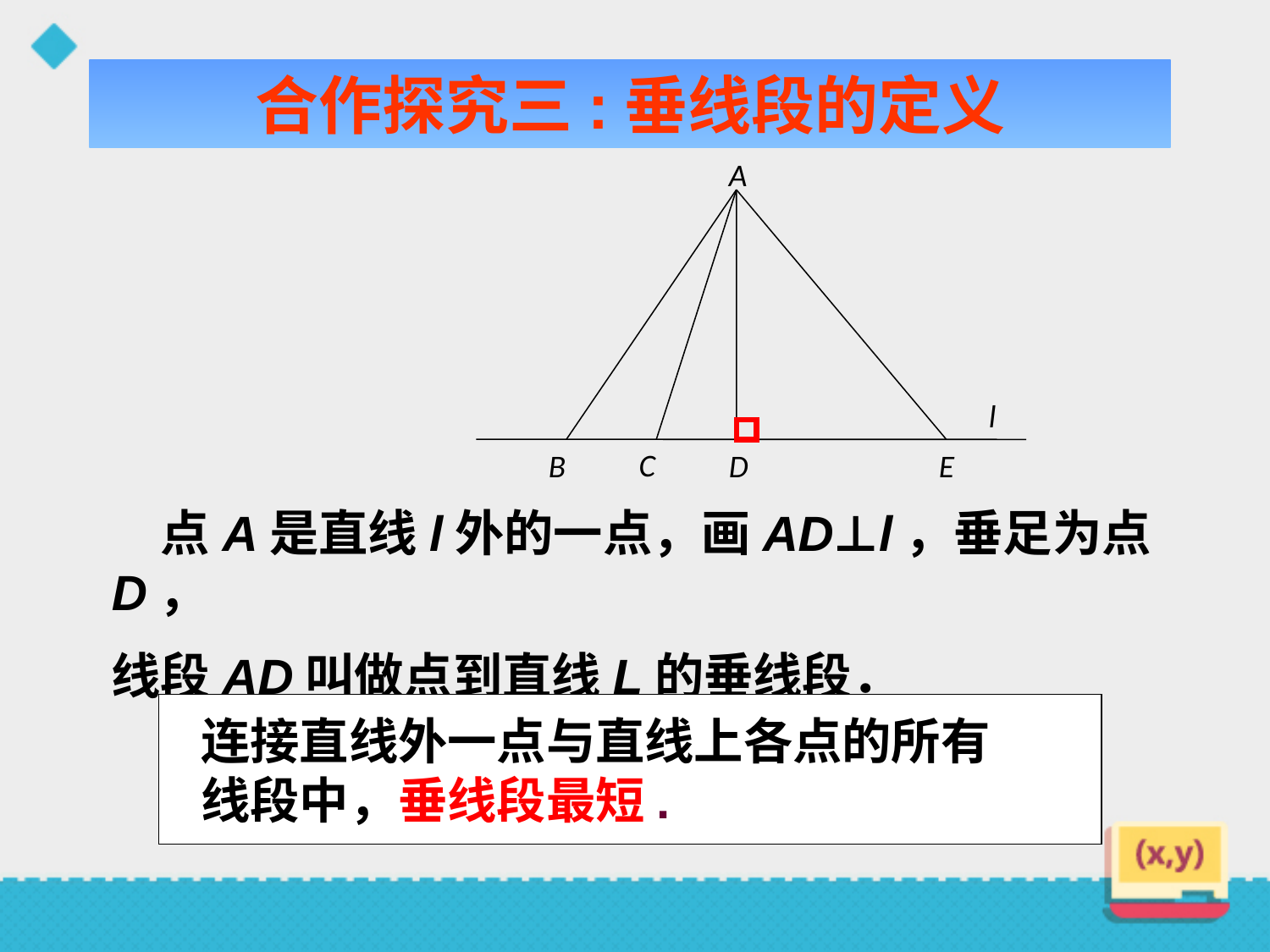

合作探究三:垂线段的定义
A

l
C
B
D
E
　点A是直线l外的一点，画AD⊥l，垂足为点D，
线段AD叫做点到直线L的垂线段．

连接直线外一点与直线上各点的所有
线段中，垂线段最短.